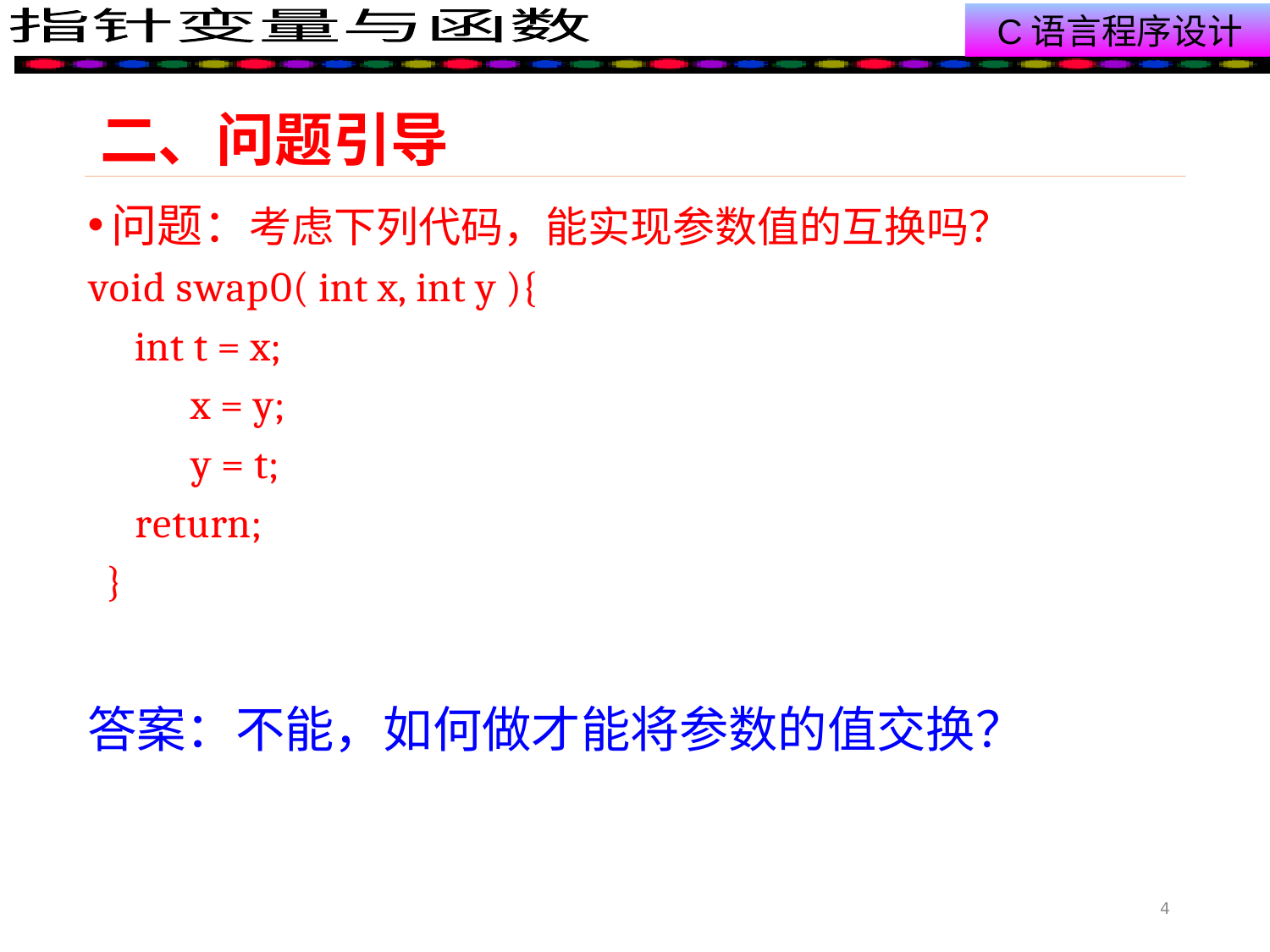

# 二、问题引导
问题：考虑下列代码，能实现参数值的互换吗？
void swap0( int x, int y ){
     int t = x;
           x = y;
           y = t;
     return;
  }

答案：不能，如何做才能将参数的值交换？

4